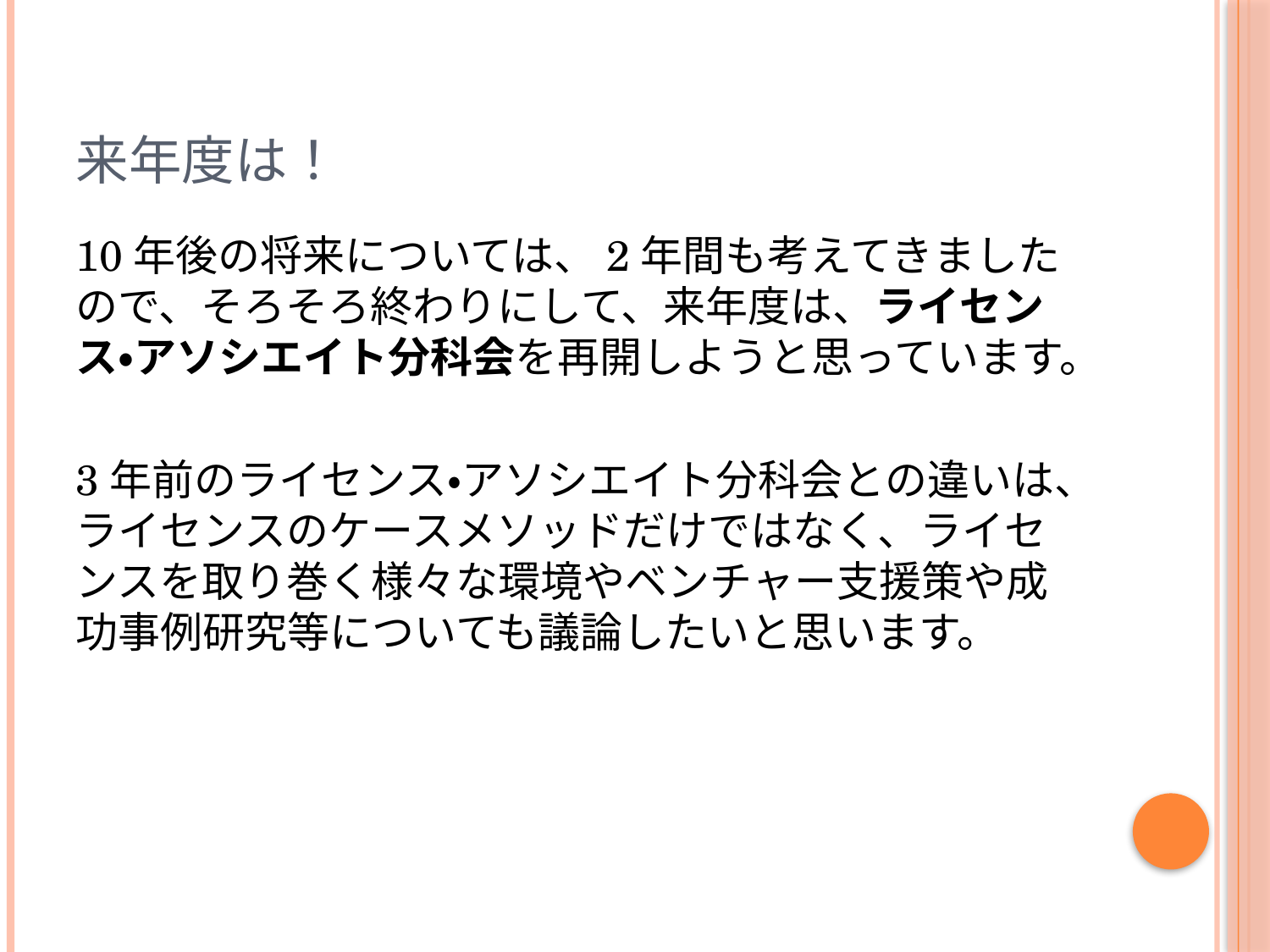

# 来年度は！
10年後の将来については、2年間も考えてきましたので、そろそろ終わりにして、来年度は、ライセンス・アソシエイト分科会を再開しようと思っています。

3年前のライセンス・アソシエイト分科会との違いは、ライセンスのケースメソッドだけではなく、ライセンスを取り巻く様々な環境やベンチャー支援策や成功事例研究等についても議論したいと思います。